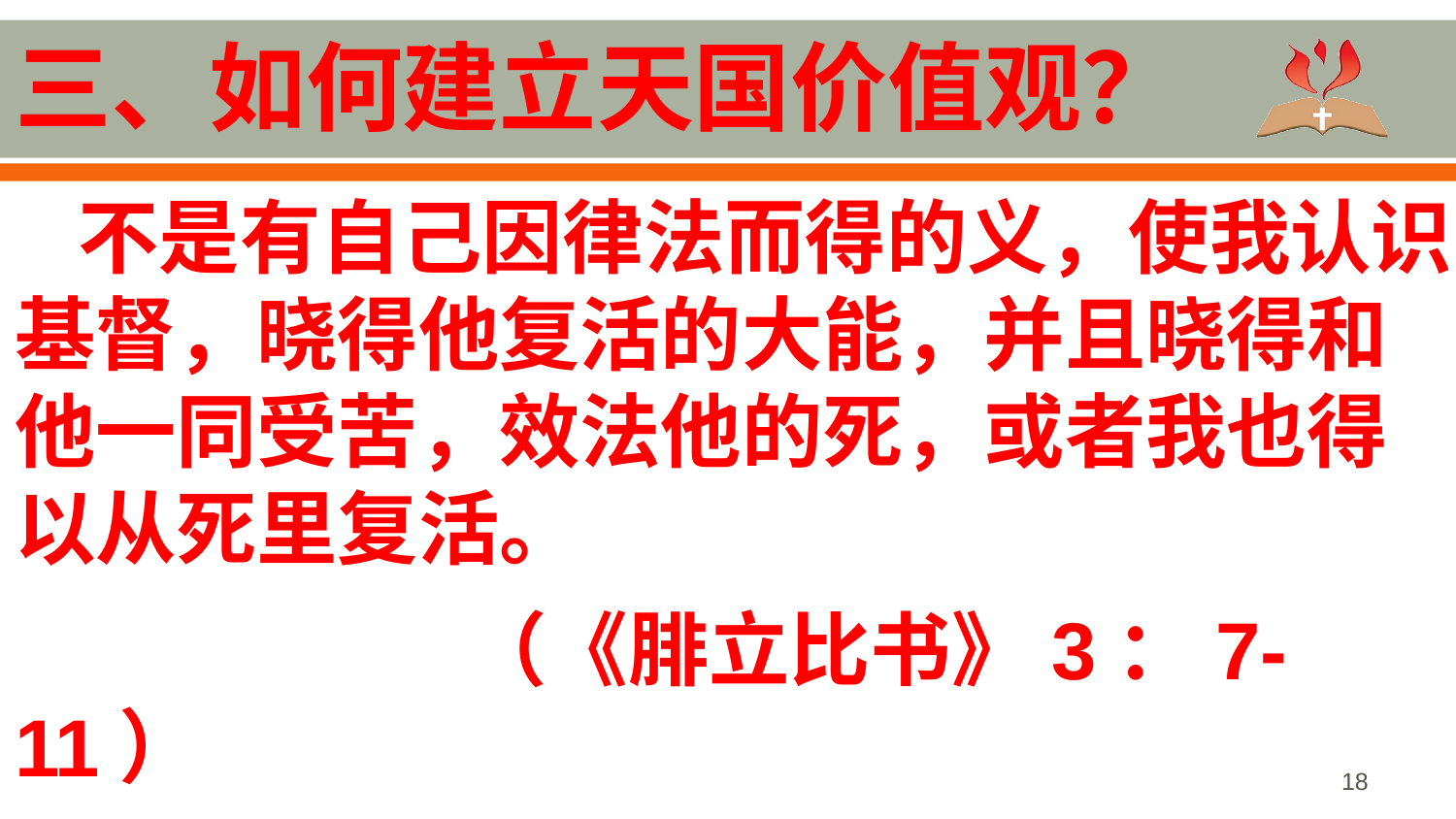

# 三、如何建立天国价值观？
不是有自己因律法而得的义，使我认识基督，晓得他复活的大能，并且晓得和他一同受苦，效法他的死，或者我也得以从死里复活。
                    （《腓立比书》3：7-11）

18